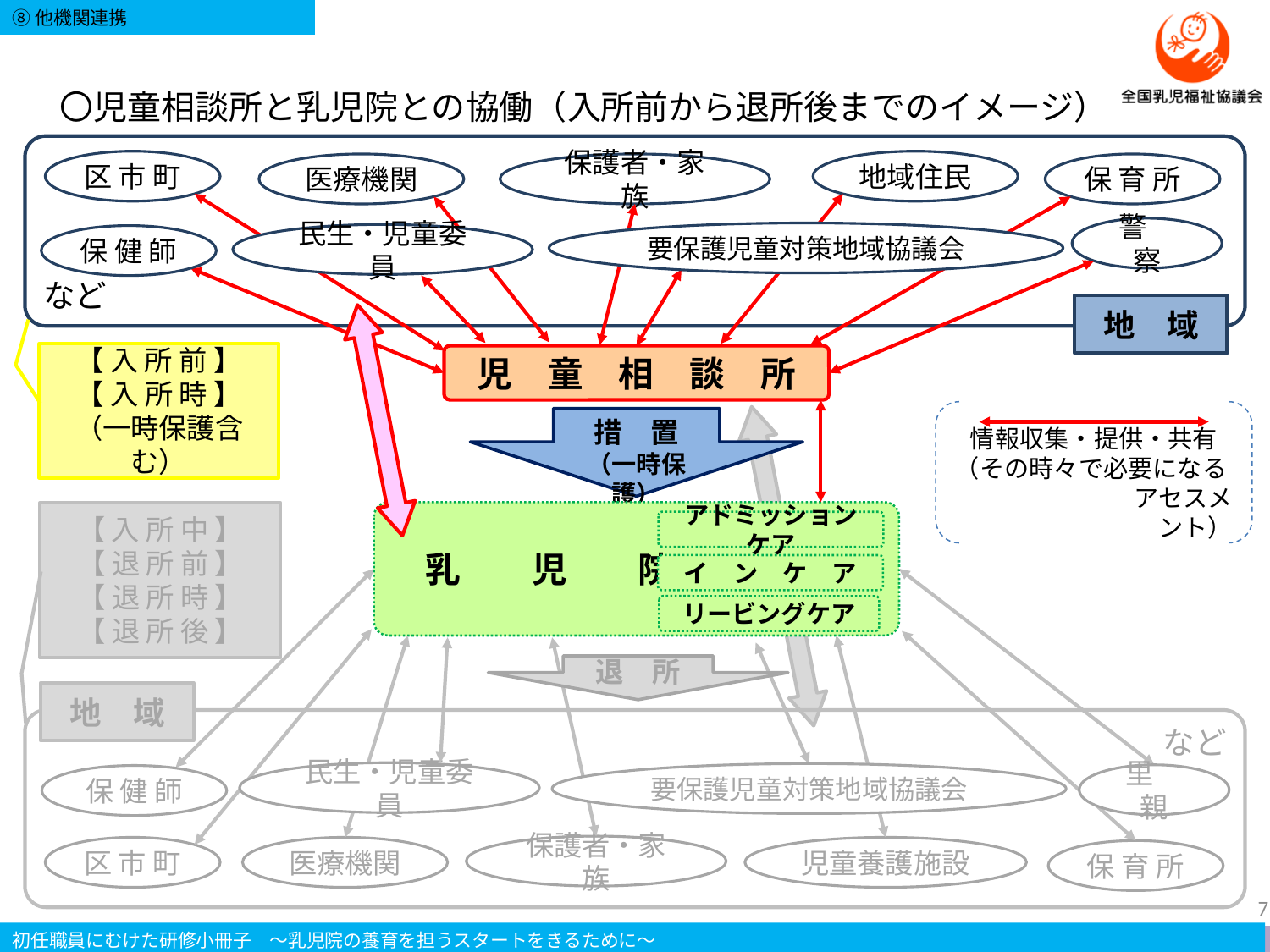

〇児童相談所と乳児院との協働（入所前から退所後までのイメージ）
など
区 市 町
地域住民
医療機関
保護者・家族
保 育 所
警　察
要保護児童対策地域協議会
民生・児童委員
保 健 師
地　域

【 入 所 前 】
【 入 所 時 】
（一時保護含む）
児　童　相　談　所

情報収集・提供・共有
（その時々で必要になる
　　　　　　　アセスメント）

措　置
（一時保護）
　乳　　児　　院
【 入 所 中 】
【 退 所 前 】
【 退 所 時 】
【 退 所 後 】
アドミッションケア
イ　ン　ケ　ア
リービングケア
退　所
地　域
などなど
民生・児童委員
要保護児童対策地域協議会
里　親
保 健 師
保護者・家族
区 市 町
医療機関
児童養護施設
保 育 所
7